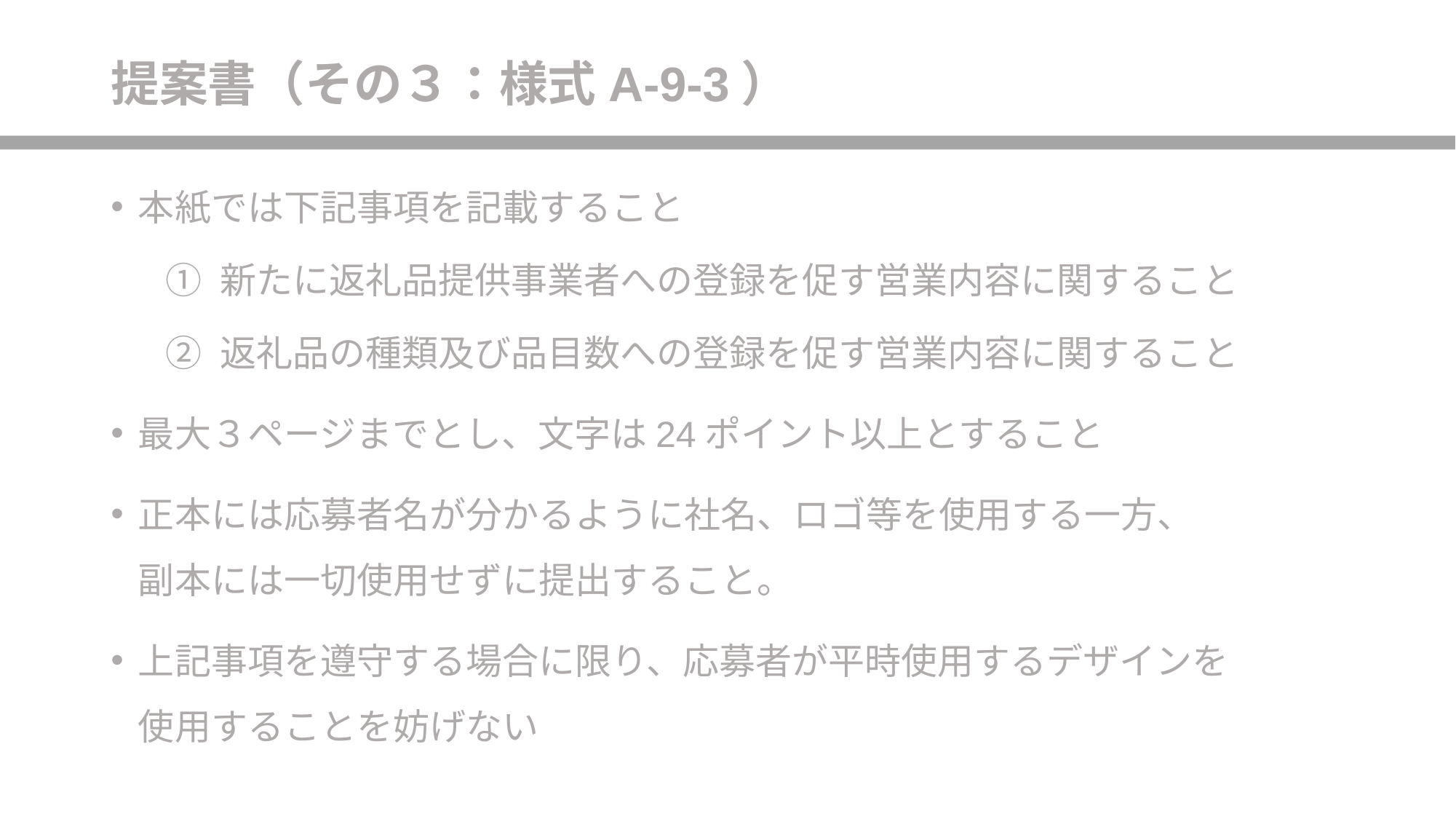

# 提案書（その３：様式A-9-3）

本紙では下記事項を記載すること
新たに返礼品提供事業者への登録を促す営業内容に関すること
返礼品の種類及び品目数への登録を促す営業内容に関すること
最大３ページまでとし、文字は24ポイント以上とすること
正本には応募者名が分かるように社名、ロゴ等を使用する一方、
副本には一切使用せずに提出すること。
上記事項を遵守する場合に限り、応募者が平時使用するデザインを
使用することを妨げない